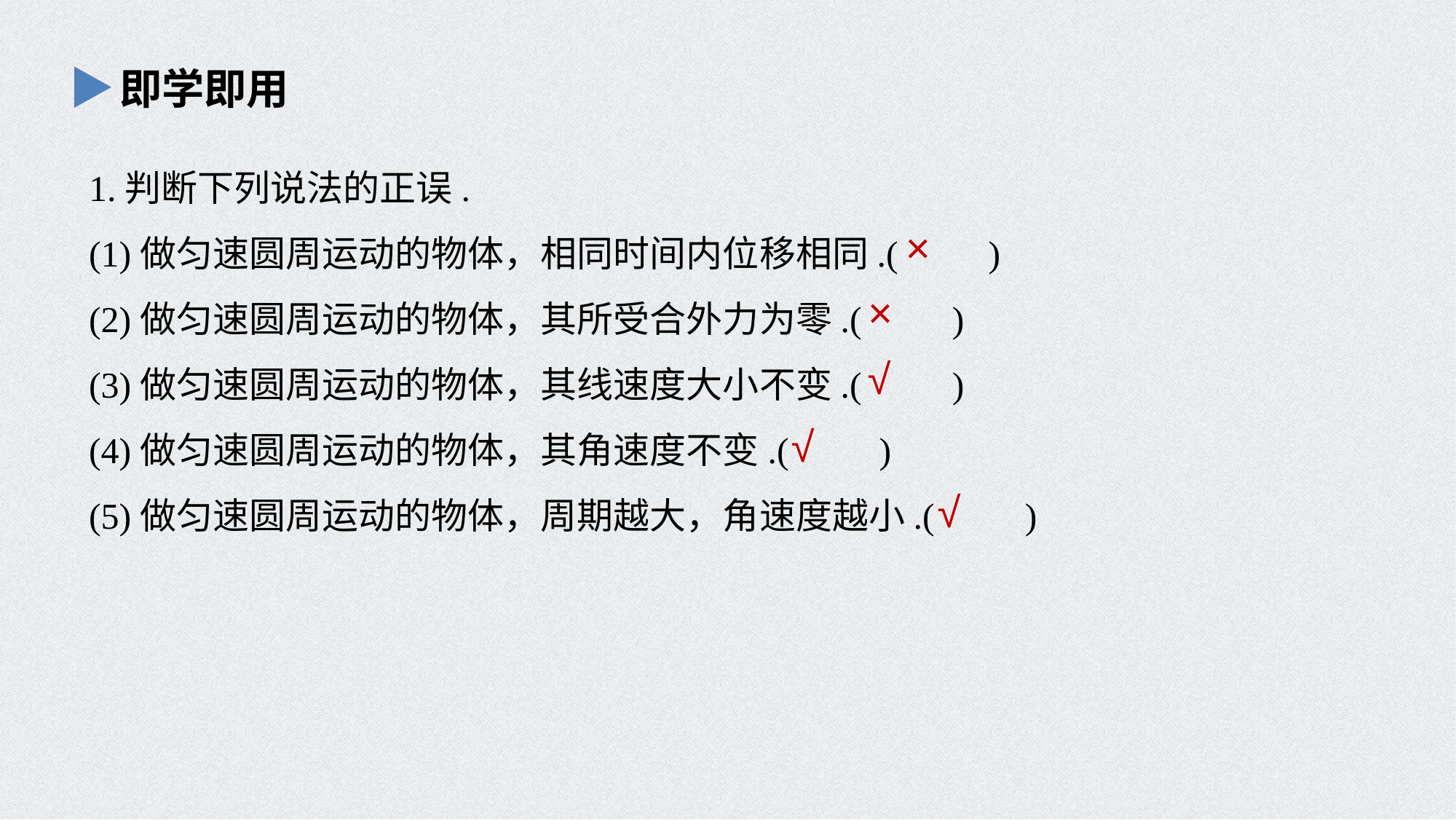

即学即用

1.判断下列说法的正误.
(1)做匀速圆周运动的物体，相同时间内位移相同.(　　)
(2)做匀速圆周运动的物体，其所受合外力为零.(　　)
(3)做匀速圆周运动的物体，其线速度大小不变.(　　)
(4)做匀速圆周运动的物体，其角速度不变.(　　)
(5)做匀速圆周运动的物体，周期越大，角速度越小.(　　)
×
×
√
√
√